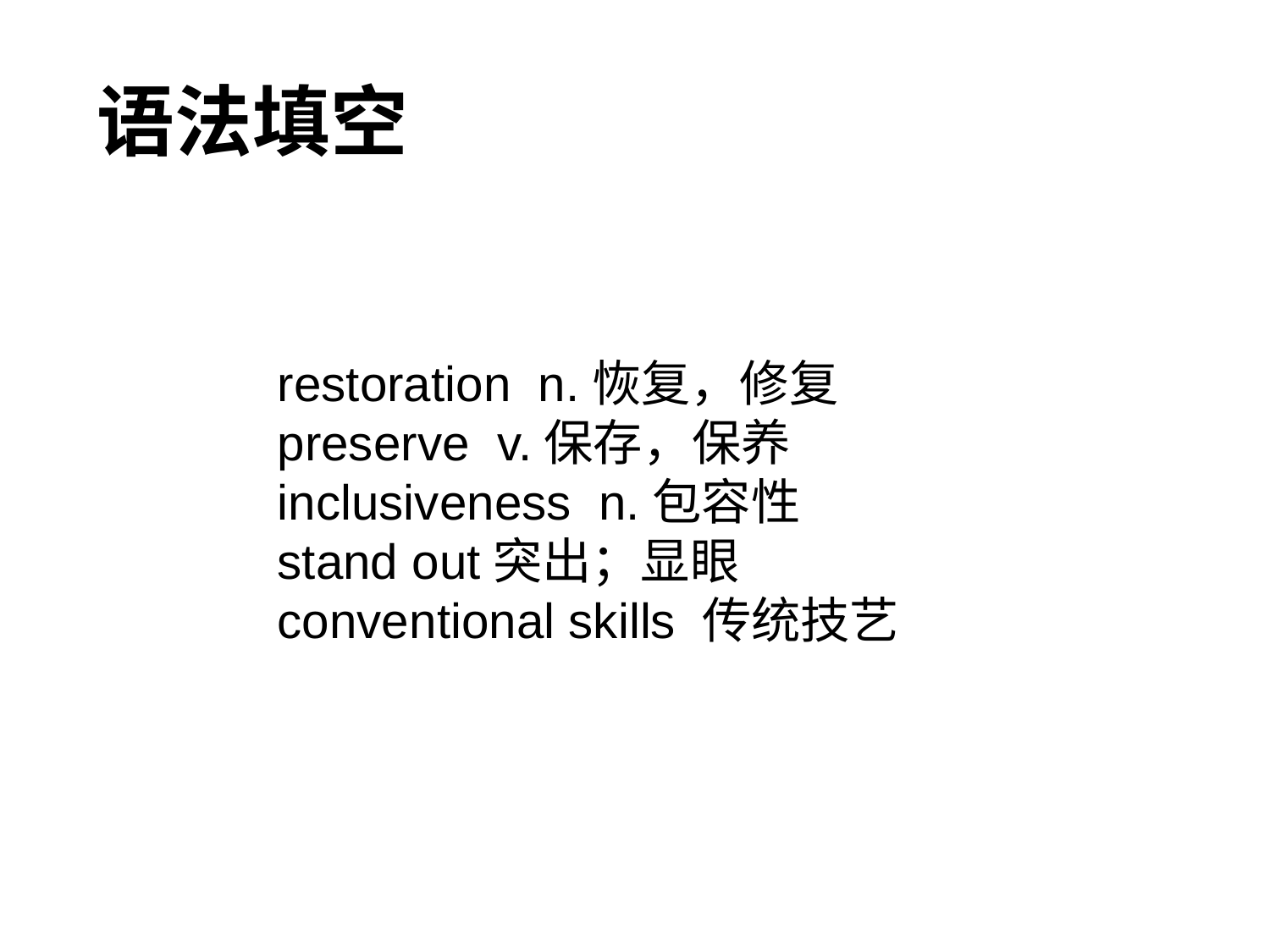

语法填空
restoration  n.恢复，修复
preserve  v.保存，保养
inclusiveness  n.包容性
stand out突出；显眼
conventional skills 传统技艺